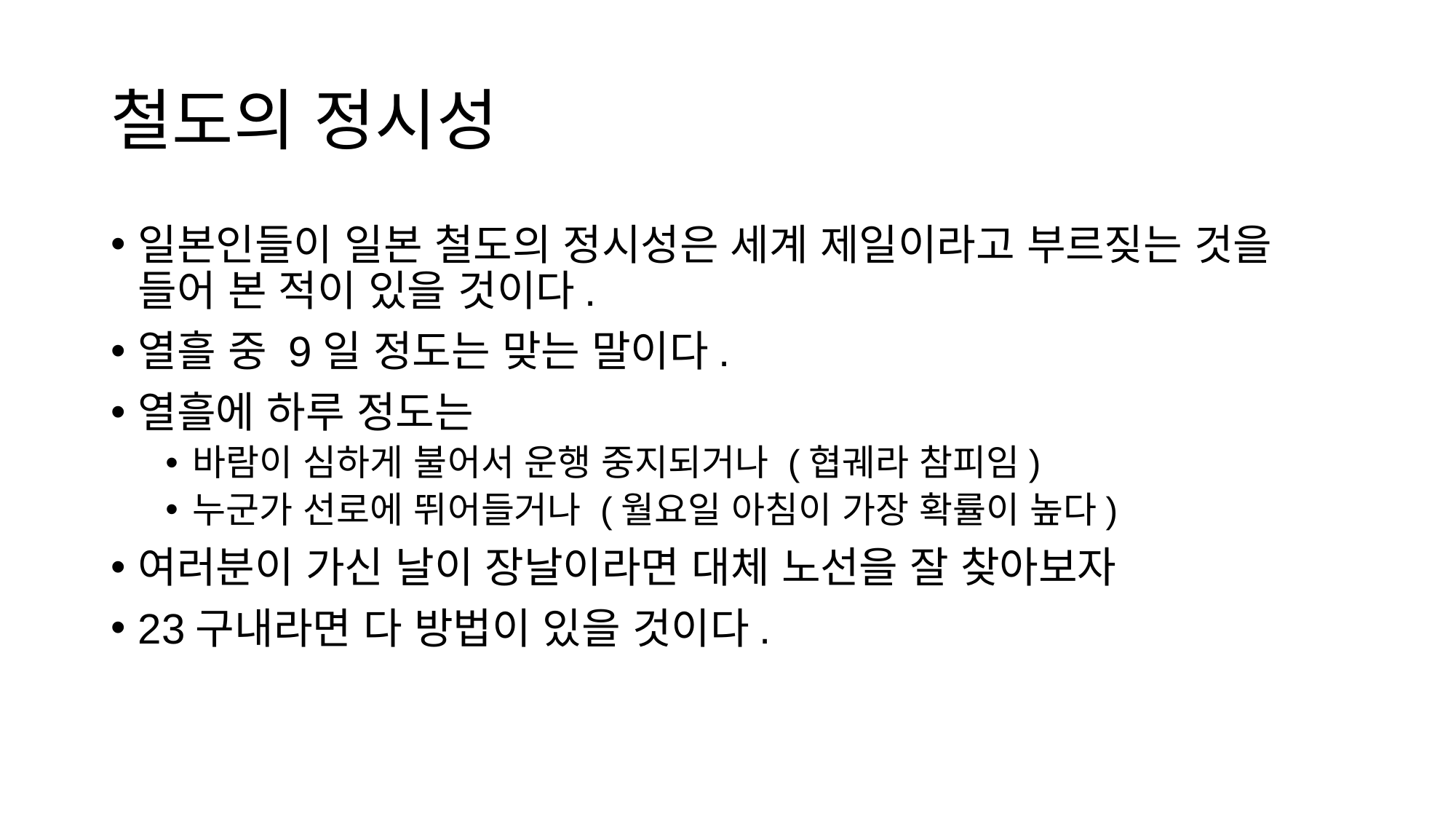

# 철도의 정시성
일본인들이 일본 철도의 정시성은 세계 제일이라고 부르짖는 것을 들어 본 적이 있을 것이다.
열흘 중 9일 정도는 맞는 말이다.
열흘에 하루 정도는
바람이 심하게 불어서 운행 중지되거나 (협궤라 참피임)
누군가 선로에 뛰어들거나 (월요일 아침이 가장 확률이 높다)
여러분이 가신 날이 장날이라면 대체 노선을 잘 찾아보자
23구내라면 다 방법이 있을 것이다.